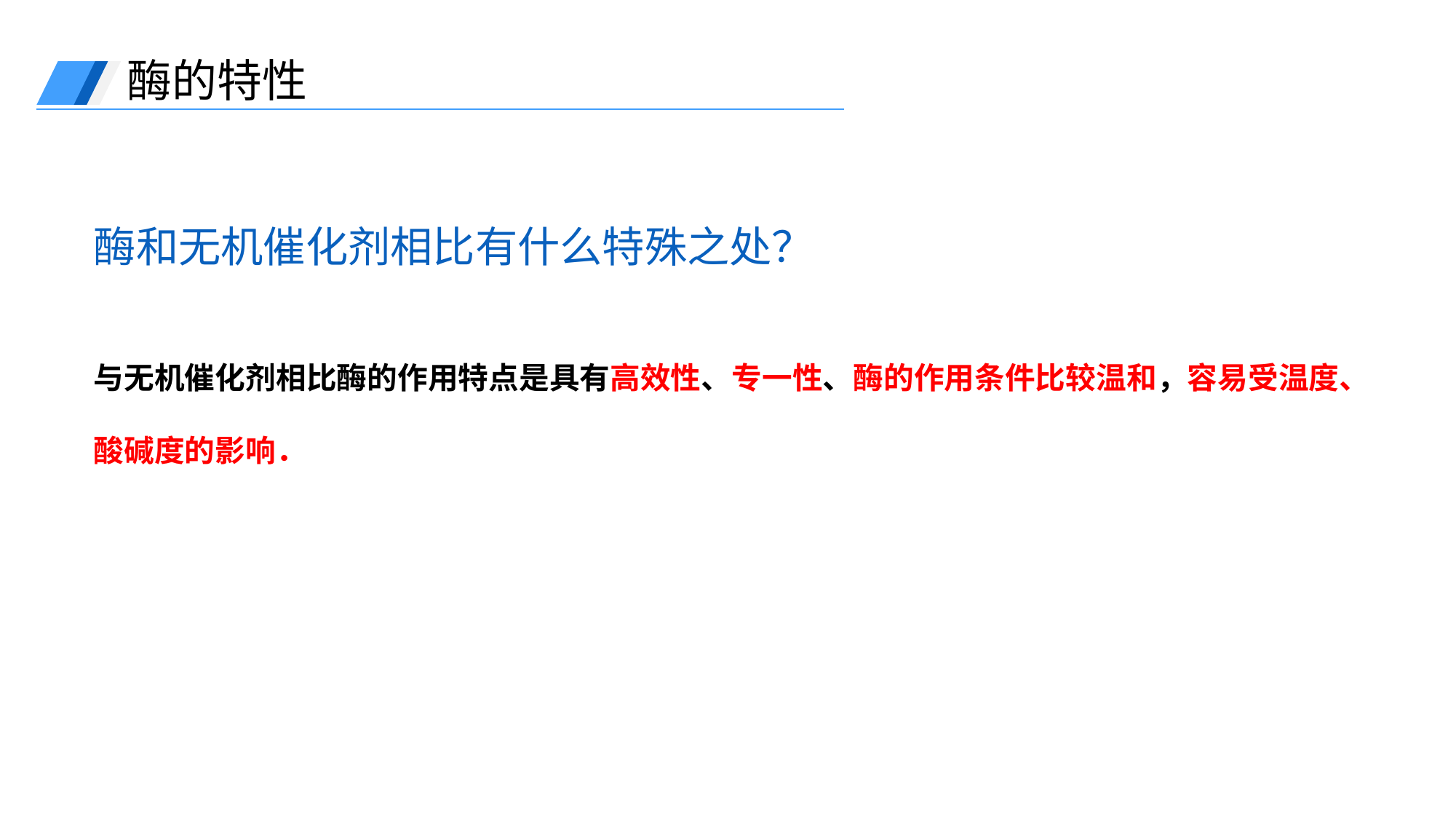

酶的特性
酶和无机催化剂相比有什么特殊之处？
与无机催化剂相比酶的作用特点是具有高效性、专一性、酶的作用条件比较温和，容易受温度、酸碱度的影响．